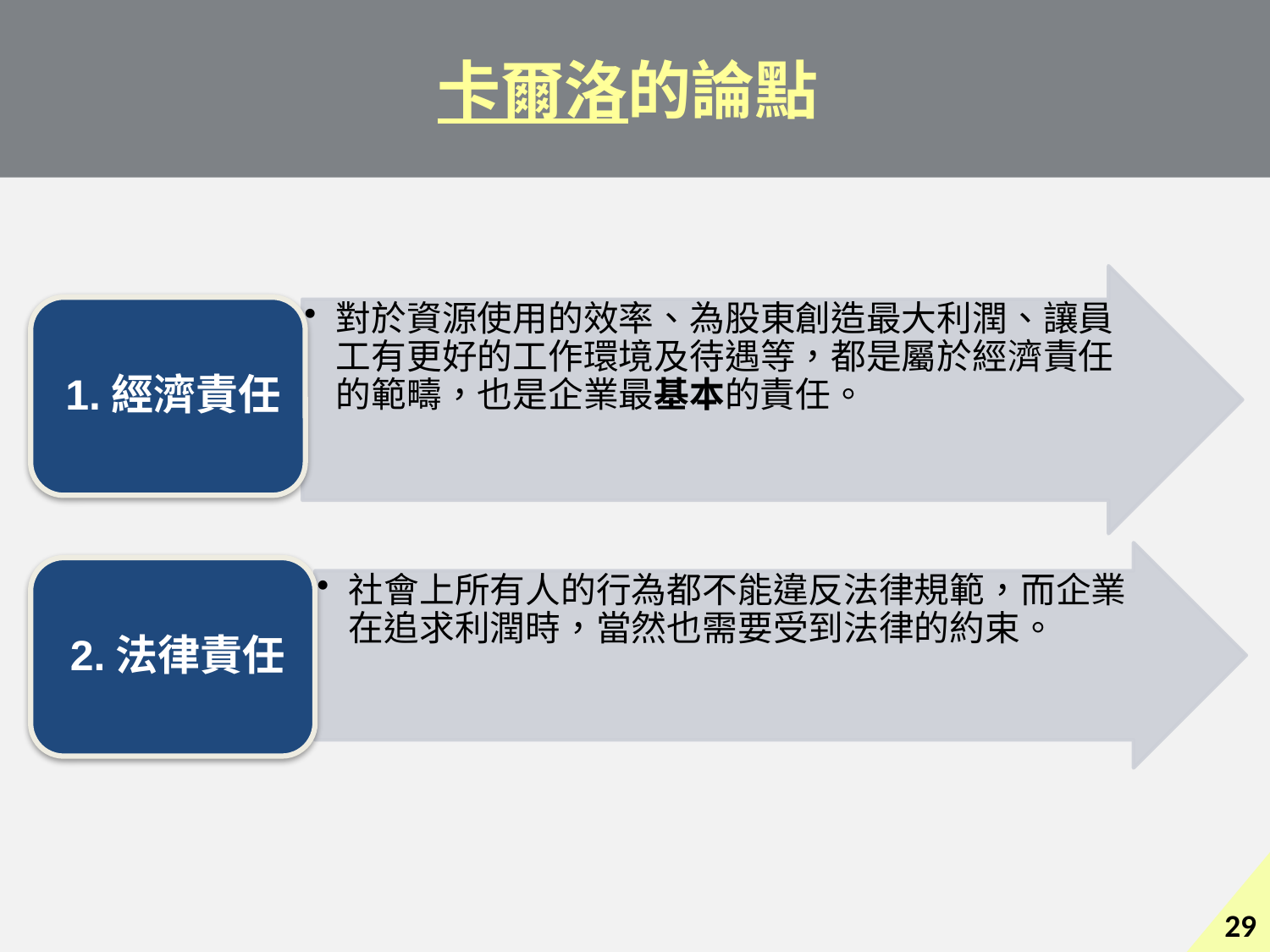

卡爾洛的論點
對於資源使用的效率、為股東創造最大利潤、讓員工有更好的工作環境及待遇等，都是屬於經濟責任的範疇，也是企業最基本的責任。
1.經濟責任
社會上所有人的行為都不能違反法律規範，而企業在追求利潤時，當然也需要受到法律的約束。
2.法律責任

29